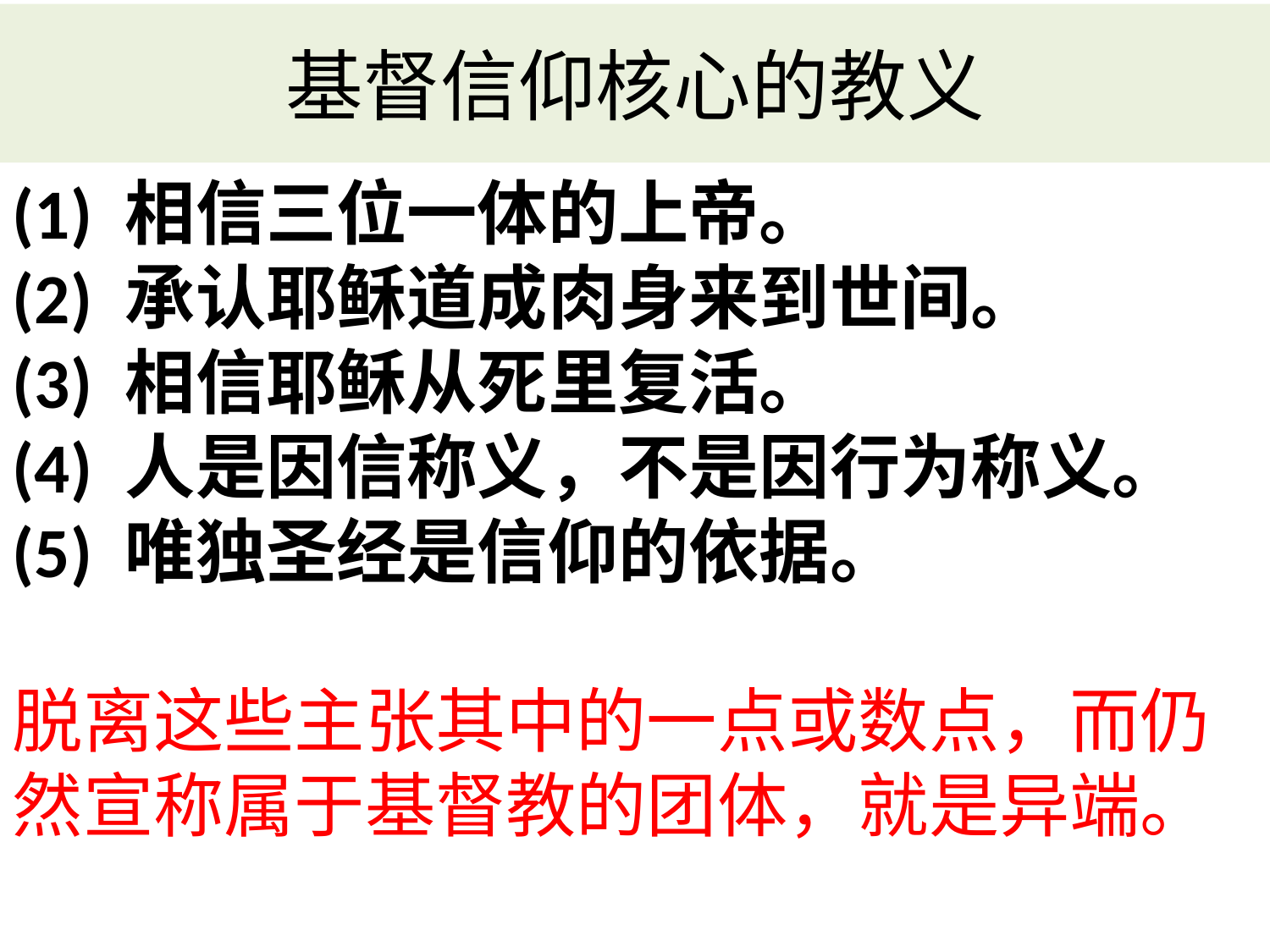

# 基督信仰核心的教义
(1) 相信三位一体的上帝。
(2) 承认耶稣道成肉身来到世间。
(3) 相信耶稣从死里复活。
(4) 人是因信称义，不是因行为称义。
(5) 唯独圣经是信仰的依据。

脱离这些主张其中的一点或数点，而仍然宣称属于基督教的团体，就是异端。